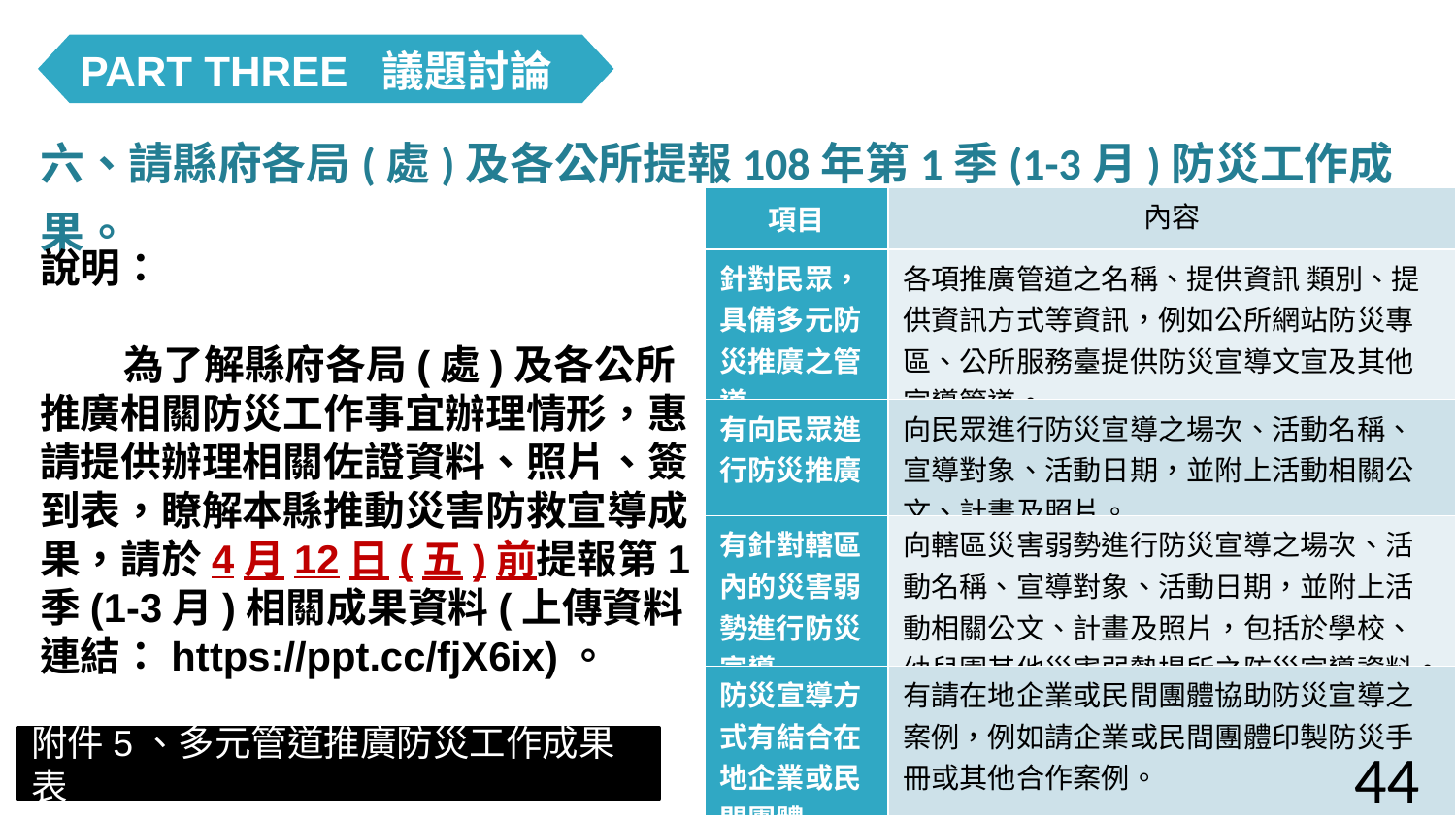

PART THREE  議題討論
六、請縣府各局(處)及各公所提報108年第1季(1-3月)防災工作成果。
| 項目 | 內容 |
| --- | --- |
| 針對民眾，具備多元防災推廣之管道 | 各項推廣管道之名稱、提供資訊 類別、提供資訊方式等資訊，例如公所網站防災專區、公所服務臺提供防災宣導文宣及其他宣導管道。 |
| 有向民眾進行防災推廣 | 向民眾進行防災宣導之場次、活動名稱、宣導對象、活動日期，並附上活動相關公文、計畫及照片。 |
| 有針對轄區內的災害弱勢進行防災宣導 | 向轄區災害弱勢進行防災宣導之場次、活動名稱、宣導對象、活動日期，並附上活動相關公文、計畫及照片，包括於學校、幼兒園其他災害弱勢場所之防災宣導資料。 |
| 防災宣導方式有結合在地企業或民間團體 | 有請在地企業或民間團體協助防災宣導之案例，例如請企業或民間團體印製防災手冊或其他合作案例。 |
說明：

        為了解縣府各局(處)及各公所推廣相關防災工作事宜辦理情形，惠請提供辦理相關佐證資料、照片、簽到表，瞭解本縣推動災害防救宣導成果，請於4月12日(五)前提報第1季(1-3月)相關成果資料(上傳資料連結：https://ppt.cc/fjX6ix)。

附件5、多元管道推廣防災工作成果表
44